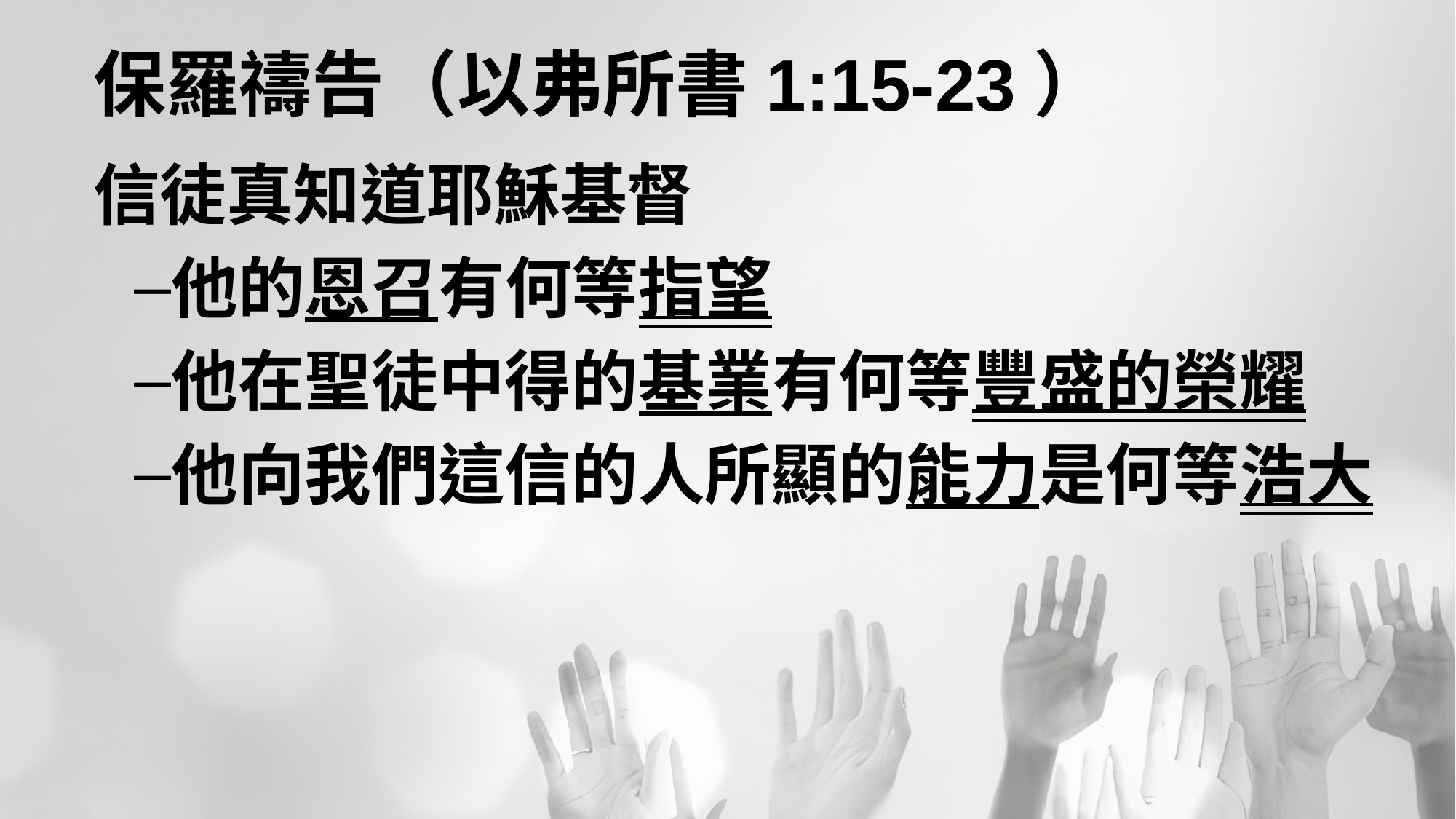

# 保羅禱告（以弗所書1:15-23）
信徒真知道耶穌基督
他的恩召有何等指望
他在聖徒中得的基業有何等豐盛的榮耀
他向我們這信的人所顯的能力是何等浩大